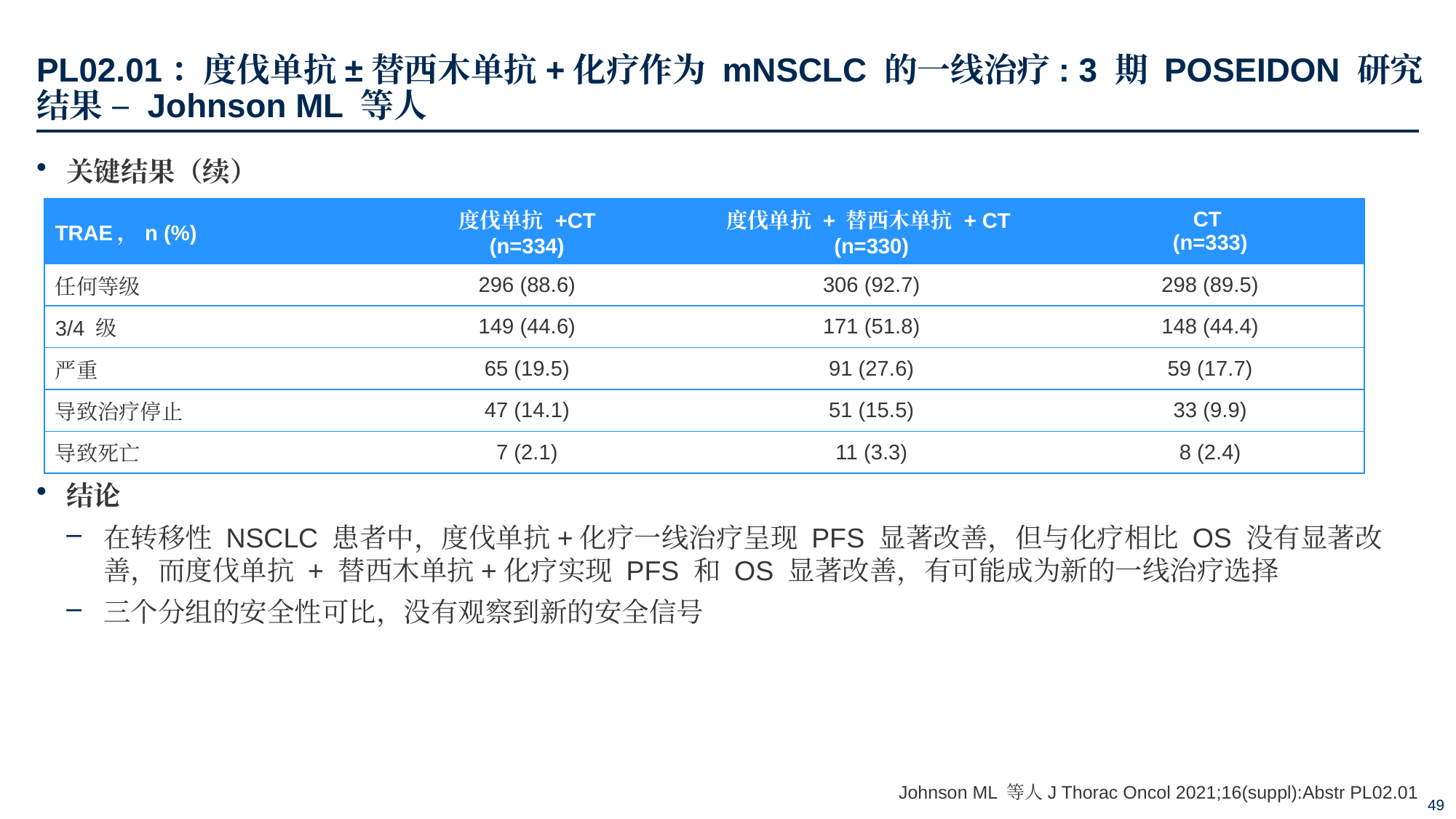

# PL02.01：度伐单抗±替西木单抗+化疗作为 mNSCLC 的一线治疗: 3 期 POSEIDON 研究结果 – Johnson ML 等人
关键结果（续）
结论
在转移性 NSCLC 患者中，度伐单抗+化疗一线治疗呈现 PFS 显著改善，但与化疗相比 OS 没有显著改善，而度伐单抗 + 替西木单抗+化疗实现 PFS 和 OS 显著改善，有可能成为新的一线治疗选择
三个分组的安全性可比，没有观察到新的安全信号
| TRAE，n (%) | 度伐单抗 +CT (n=334) | 度伐单抗 + 替西木单抗 + CT (n=330) | CT (n=333) |
| --- | --- | --- | --- |
| 任何等级 | 296 (88.6) | 306 (92.7) | 298 (89.5) |
| 3/4 级 | 149 (44.6) | 171 (51.8) | 148 (44.4) |
| 严重 | 65 (19.5) | 91 (27.6) | 59 (17.7) |
| 导致治疗停止 | 47 (14.1) | 51 (15.5) | 33 (9.9) |
| 导致死亡 | 7 (2.1) | 11 (3.3) | 8 (2.4) |
Johnson ML 等人J Thorac Oncol 2021;16(suppl):Abstr PL02.01